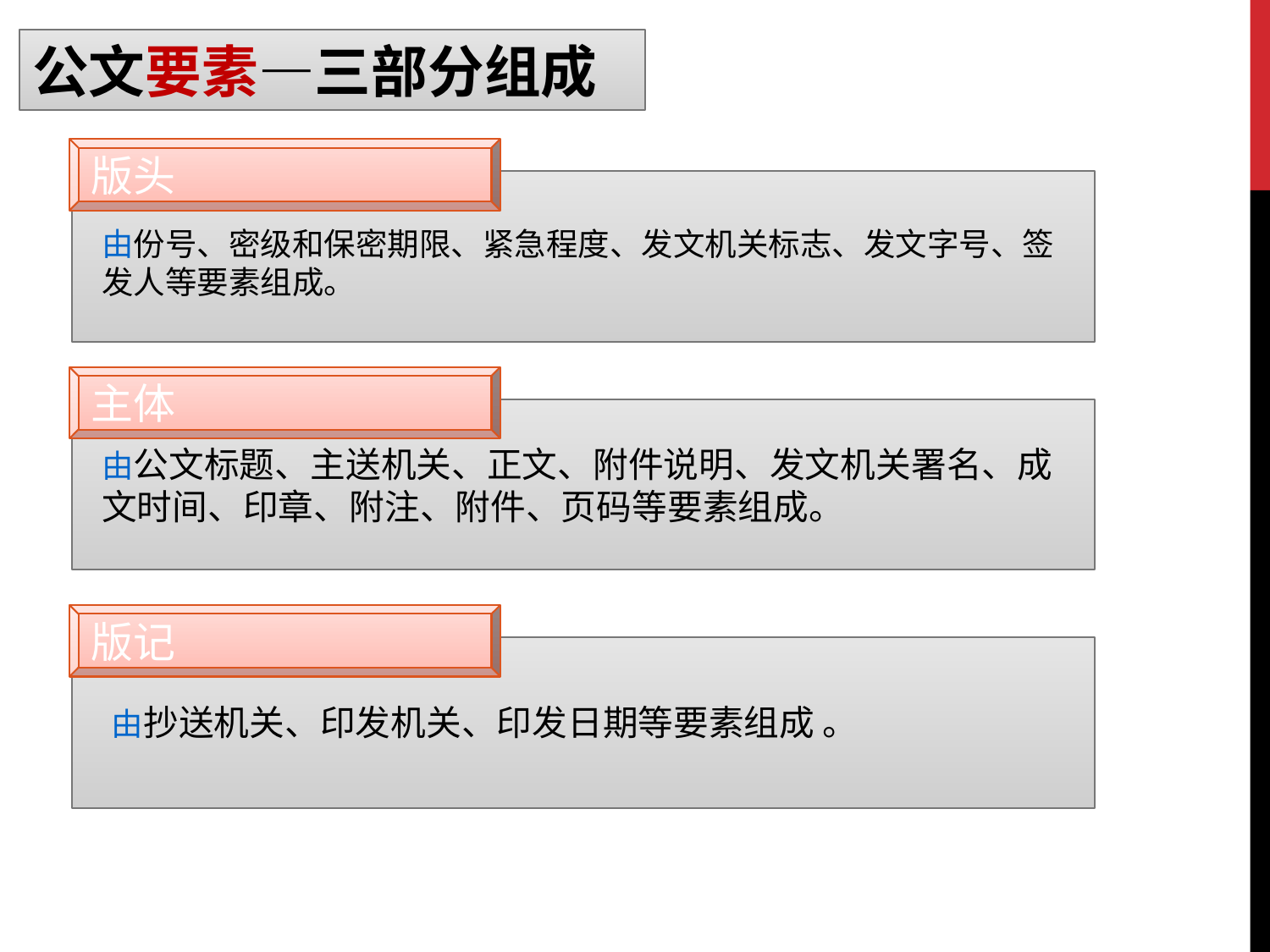

公文要素—三部分组成
版头

由份号、密级和保密期限、紧急程度、发文机关标志、发文字号、签发人等要素组成。

主体

由公文标题、主送机关、正文、附件说明、发文机关署名、成文时间、印章、附注、附件、页码等要素组成。
版记

由抄送机关、印发机关、印发日期等要素组成 。